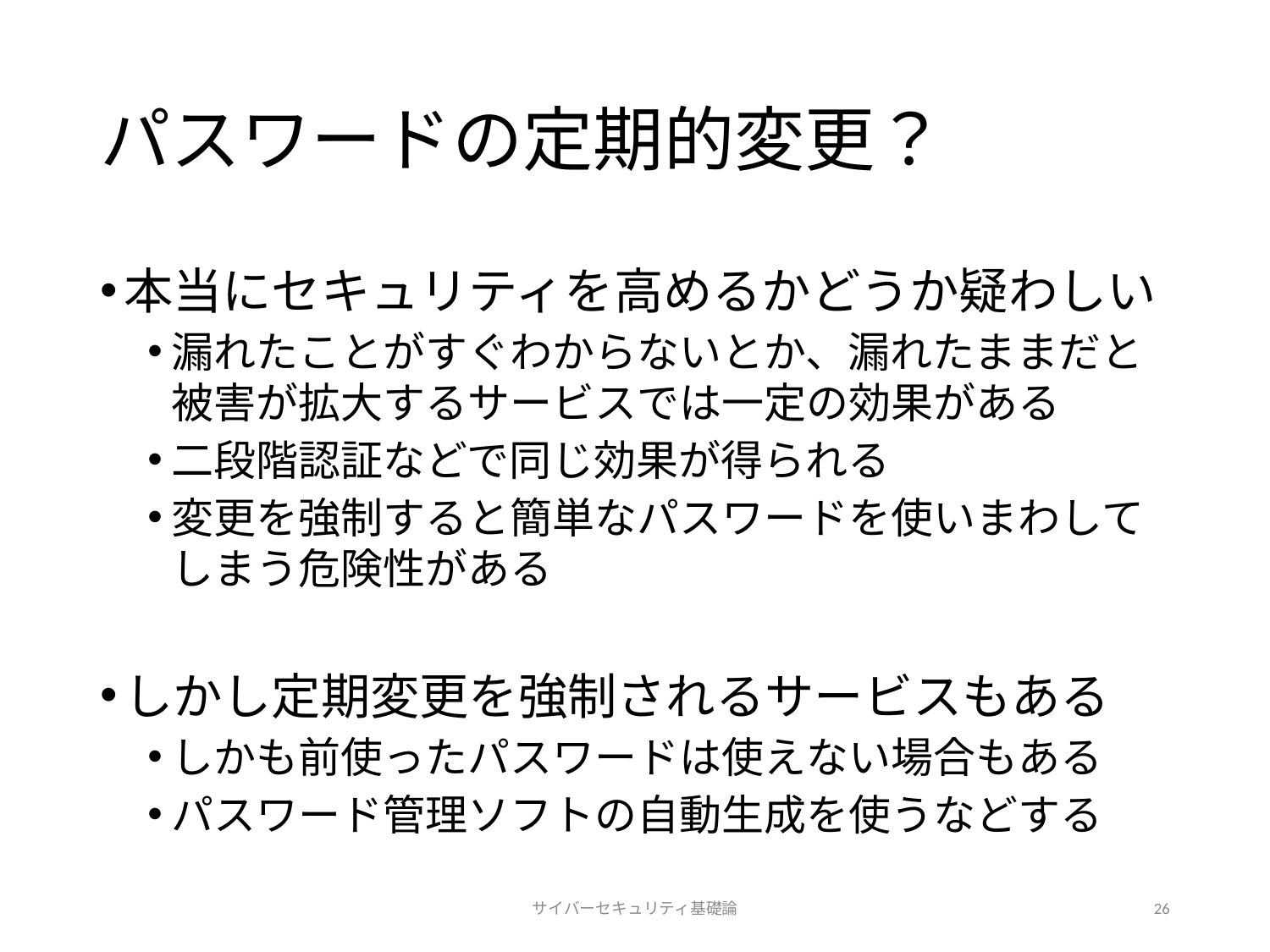

# パスワードの定期的変更？
本当にセキュリティを高めるかどうか疑わしい
漏れたことがすぐわからないとか、漏れたままだと被害が拡大するサービスでは一定の効果がある
二段階認証などで同じ効果が得られる
変更を強制すると簡単なパスワードを使いまわしてしまう危険性がある

しかし定期変更を強制されるサービスもある
しかも前使ったパスワードは使えない場合もある
パスワード管理ソフトの自動生成を使うなどする
サイバーセキュリティ基礎論
26